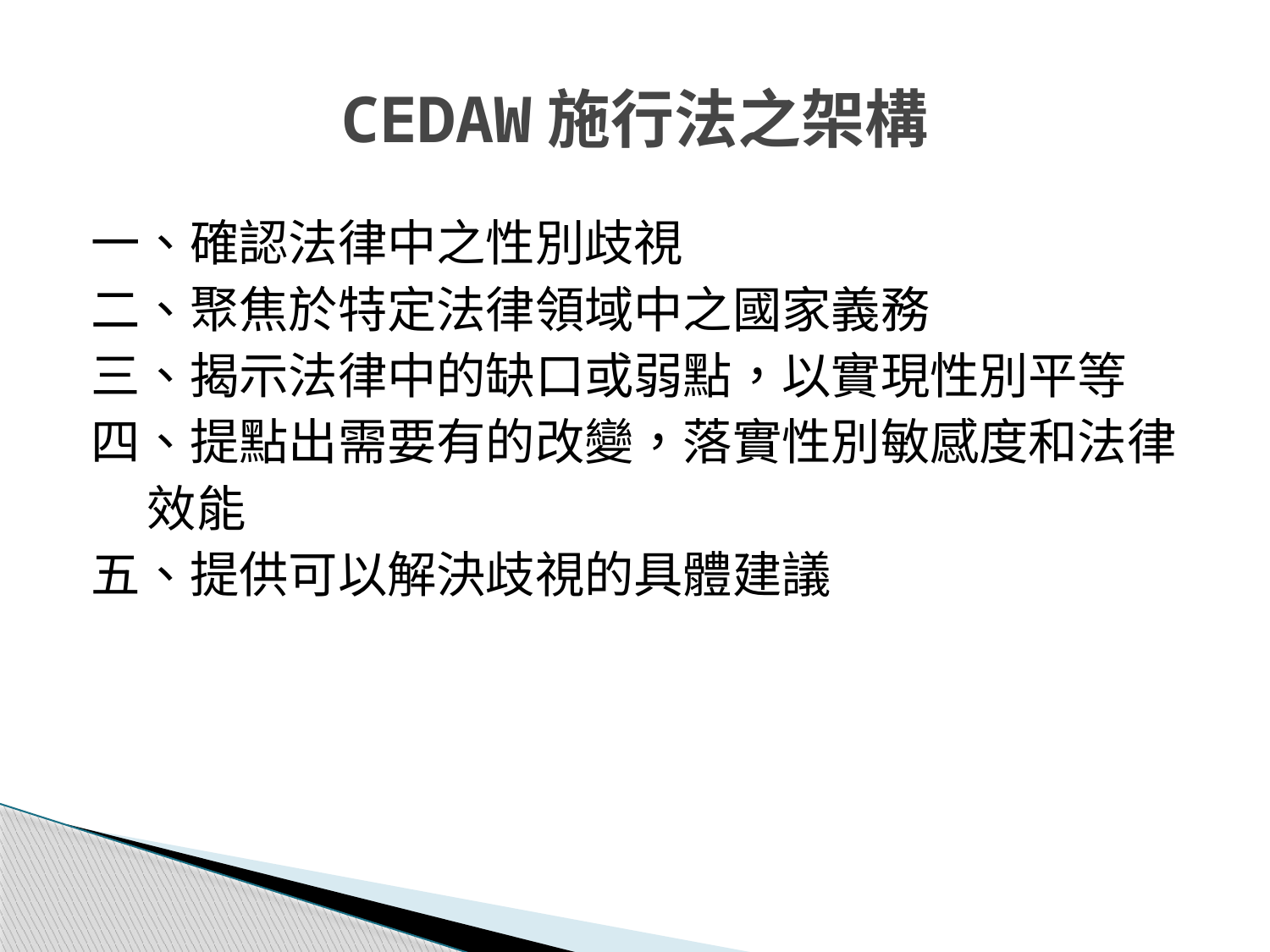

# CEDAW施行法之架構
一、確認法律中之性別歧視
二、聚焦於特定法律領域中之國家義務
三、揭示法律中的缺口或弱點，以實現性別平等
四、提點出需要有的改變，落實性別敏感度和法律
    效能
五、提供可以解決歧視的具體建議